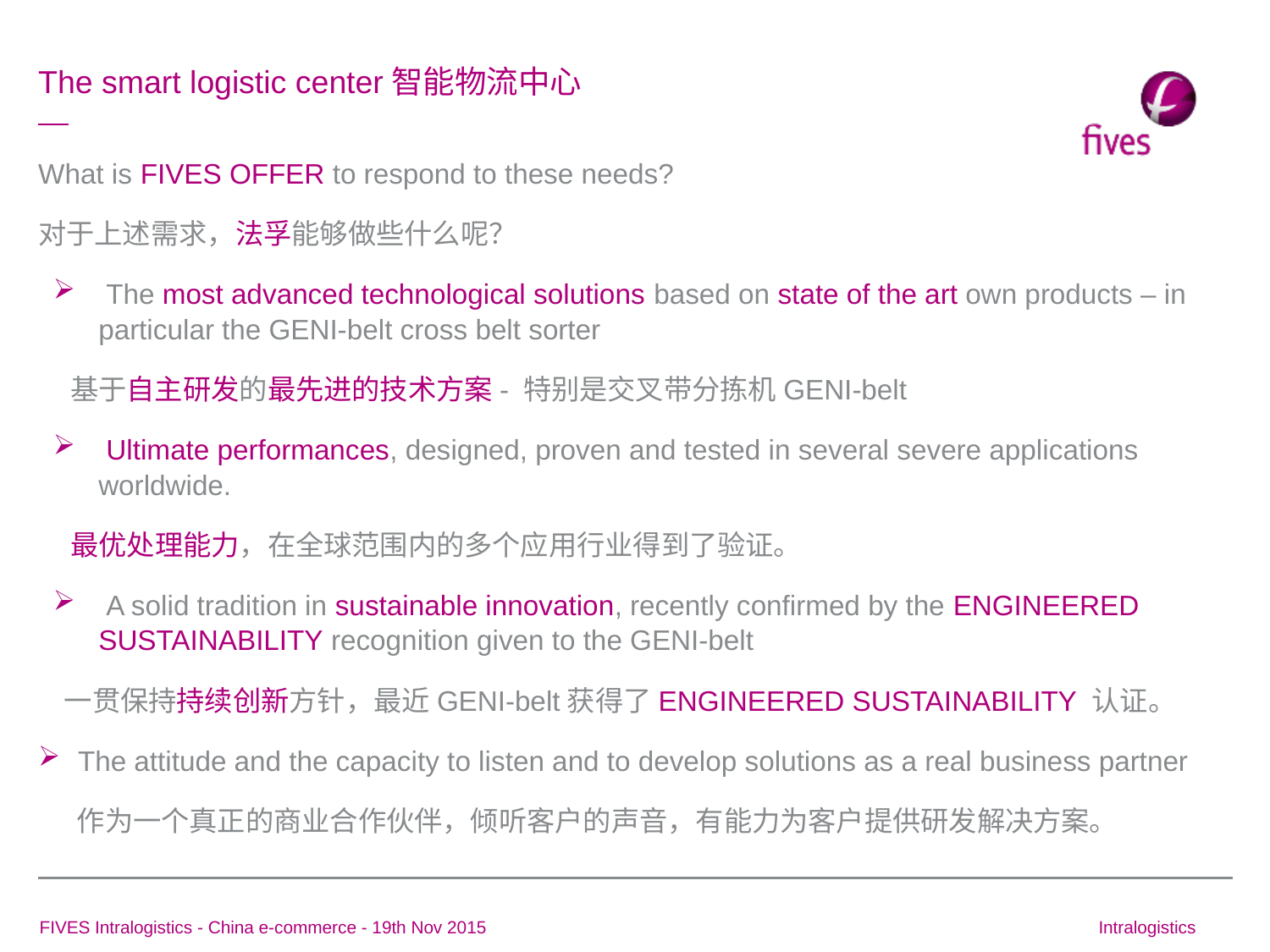

The smart logistic center智能物流中心

What is FIVES OFFER to respond to these needs?
对于上述需求，法孚能够做些什么呢？
 The most advanced technological solutions based on state of the art own products – in particular the GENI-belt cross belt sorter
    基于自主研发的最先进的技术方案- 特别是交叉带分拣机GENI-belt
 Ultimate performances, designed, proven and tested in several severe applications worldwide.
    最优处理能力，在全球范围内的多个应用行业得到了验证。
 A solid tradition in sustainable innovation, recently confirmed by the ENGINEERED SUSTAINABILITY recognition given to the GENI-belt
   一贯保持持续创新方针，最近GENI-belt获得了ENGINEERED SUSTAINABILITY 认证。
The attitude and the capacity to listen and to develop solutions as a real business partner
     作为一个真正的商业合作伙伴，倾听客户的声音，有能力为客户提供研发解决方案。

FIVES Intralogistics - China e-commerce - 19th Nov 2015